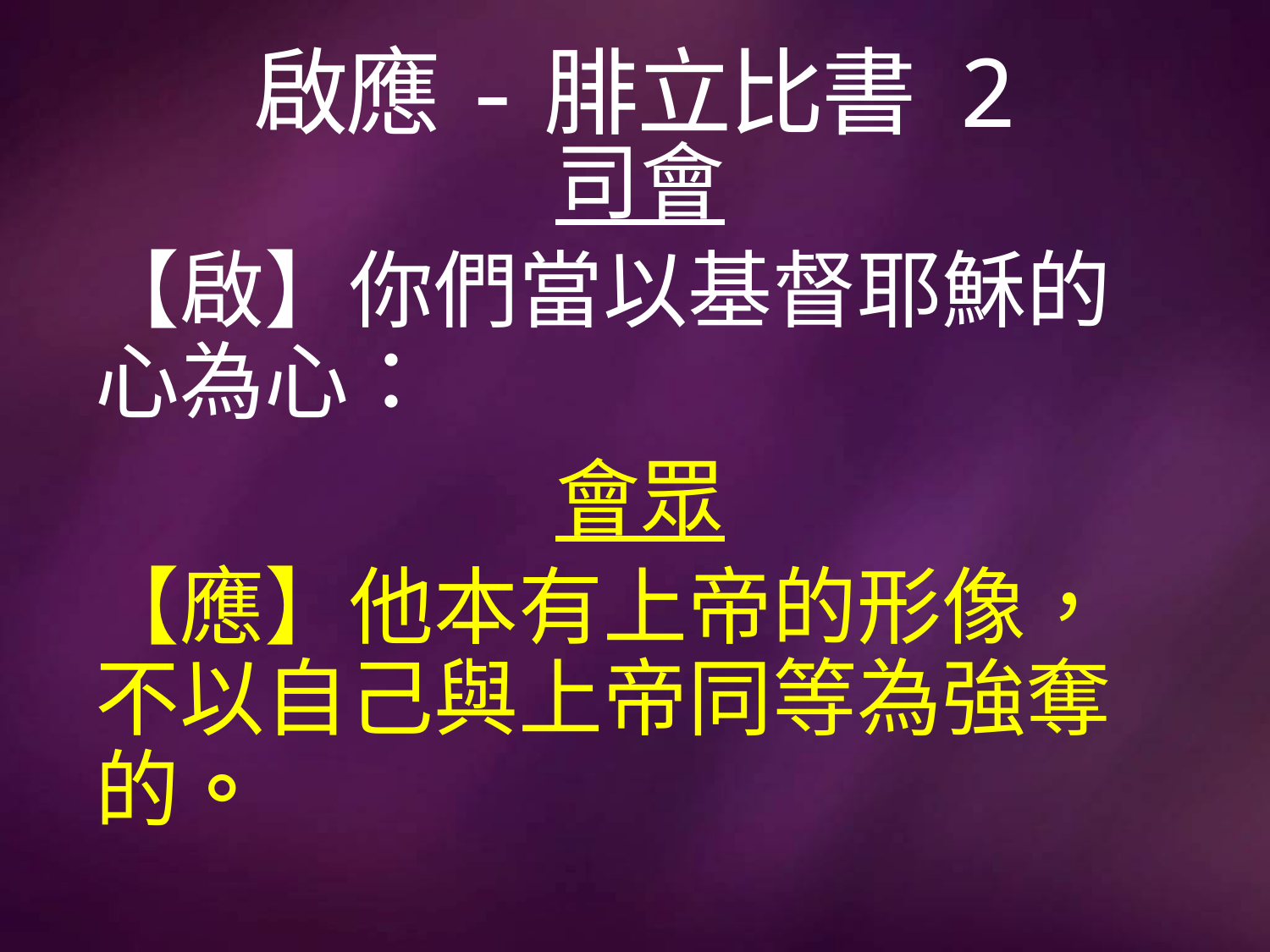

# 啟應-腓立比書 2
司會
【啟】你們當以基督耶穌的心為心：

會眾
【應】他本有上帝的形像，不以自己與上帝同等為強奪的。